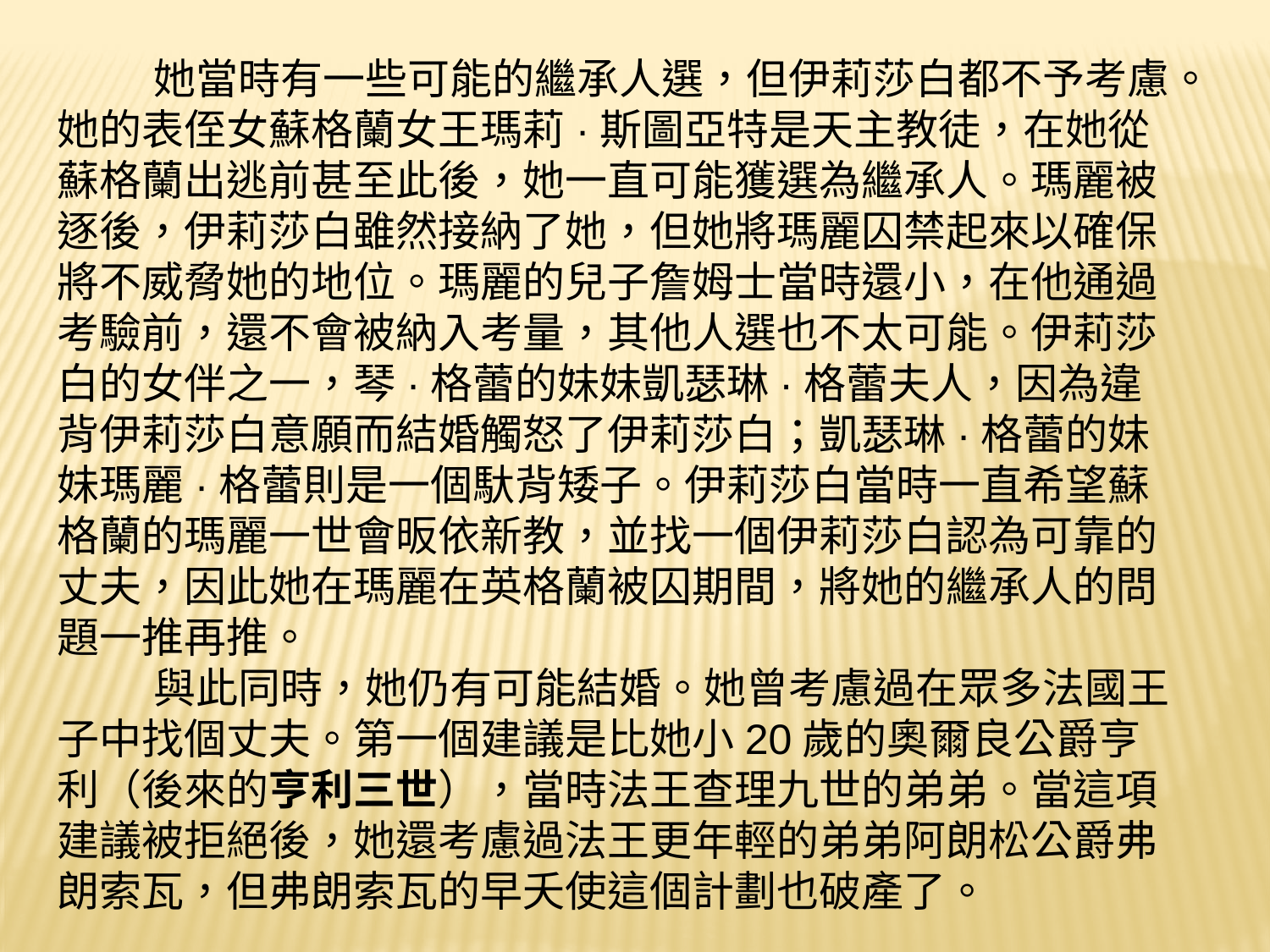

她當時有一些可能的繼承人選，但伊莉莎白都不予考慮。她的表侄女蘇格蘭女王瑪莉·斯圖亞特是天主教徒，在她從蘇格蘭出逃前甚至此後，她一直可能獲選為繼承人。瑪麗被逐後，伊莉莎白雖然接納了她，但她將瑪麗囚禁起來以確保將不威脅她的地位。瑪麗的兒子詹姆士當時還小，在他通過考驗前，還不會被納入考量，其他人選也不太可能。伊莉莎白的女伴之一，琴·格蕾的妹妹凱瑟琳·格蕾夫人，因為違背伊莉莎白意願而結婚觸怒了伊莉莎白；凱瑟琳·格蕾的妹妹瑪麗·格蕾則是一個馱背矮子。伊莉莎白當時一直希望蘇格蘭的瑪麗一世會昄依新教，並找一個伊莉莎白認為可靠的丈夫，因此她在瑪麗在英格蘭被囚期間，將她的繼承人的問題一推再推。
         與此同時，她仍有可能結婚。她曾考慮過在眾多法國王子中找個丈夫。第一個建議是比她小20歲的奧爾良公爵亨利（後來的亨利三世），當時法王查理九世的弟弟。當這項建議被拒絕後，她還考慮過法王更年輕的弟弟阿朗松公爵弗朗索瓦，但弗朗索瓦的早夭使這個計劃也破產了。